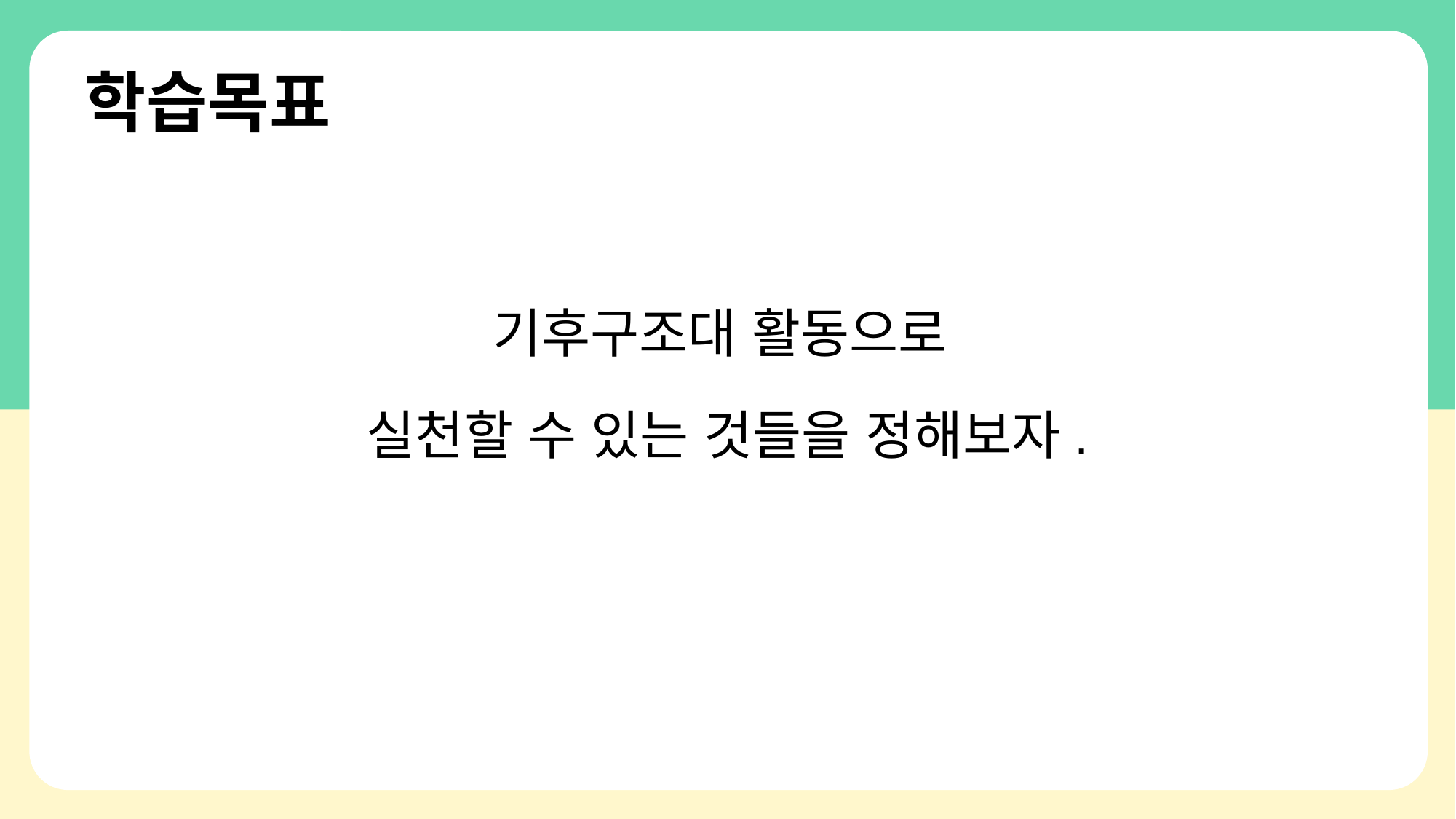

# 학습목표
기후구조대 활동으로
실천할 수 있는 것들을 정해보자.